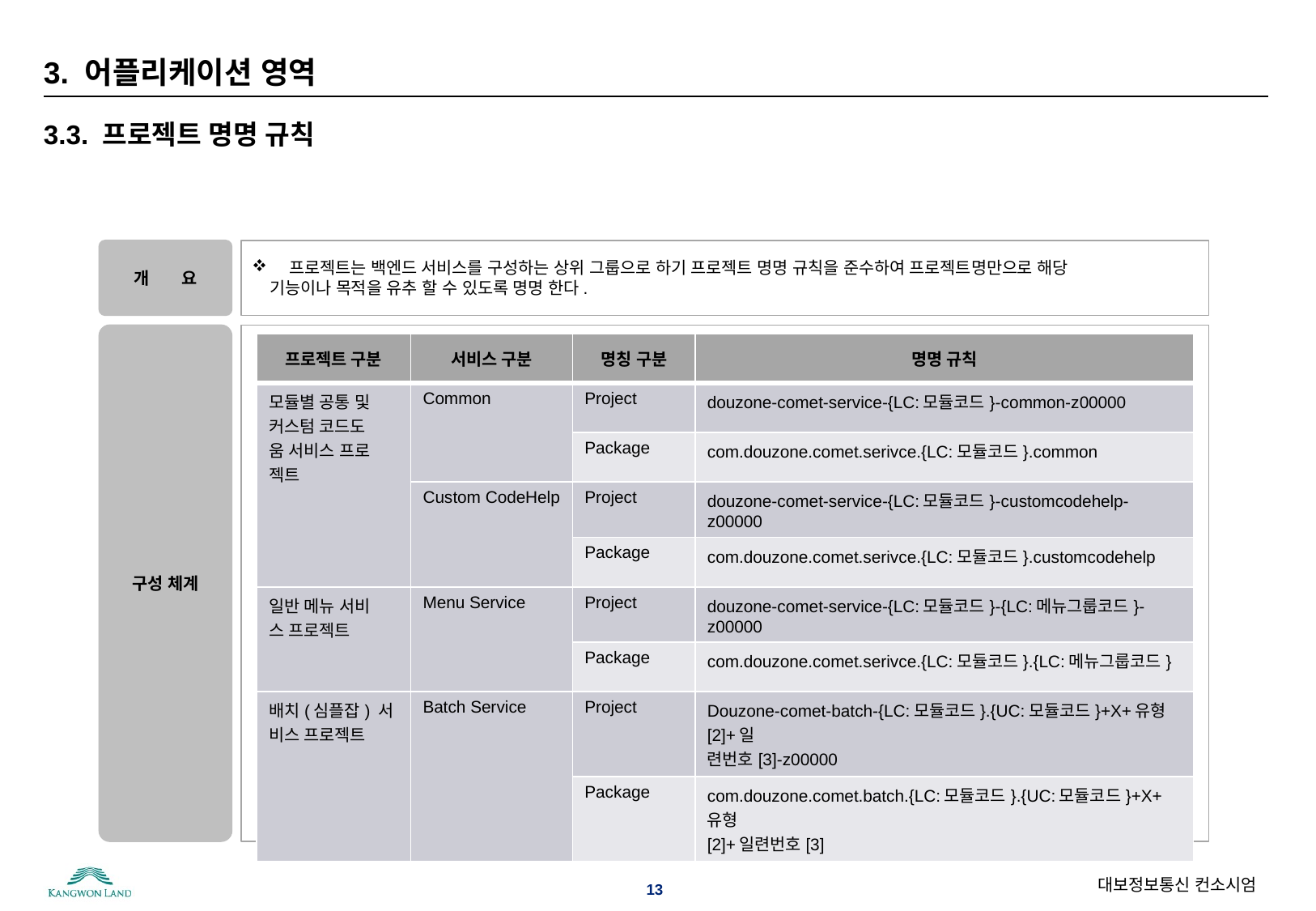

# 3. 어플리케이션 영역
3.3. 프로젝트 명명 규칙
개       요
 프로젝트는 백엔드 서비스를 구성하는 상위 그룹으로 하기 프로젝트 명명 규칙을 준수하여 프로젝트명만으로 해당
   기능이나 목적을 유추 할 수 있도록 명명 한다.

구성 체계
| 프로젝트 구분 | 서비스 구분 | 명칭 구분 | 명명 규칙 |
| --- | --- | --- | --- |
| 모듈별 공통 및 커스텀 코드도 움 서비스 프로 젝트 | Common | Project | douzone-comet-service-{LC:모듈코드}-common-z00000 |
|  |  | Package | com.douzone.comet.serivce.{LC:모듈코드}.common |
|  | Custom CodeHelp | Project | douzone-comet-service-{LC:모듈코드}-customcodehelp-z00000 |
|  |  | Package | com.douzone.comet.serivce.{LC:모듈코드}.customcodehelp |
| 일반 메뉴 서비 스 프로젝트 | Menu Service | Project | douzone-comet-service-{LC:모듈코드}-{LC:메뉴그룹코드}-z00000 |
|  |  | Package | com.douzone.comet.serivce.{LC:모듈코드}.{LC:메뉴그룹코드} |
| 배치(심플잡) 서 비스 프로젝트 | Batch Service | Project | Douzone-comet-batch-{LC:모듈코드}.{UC:모듈코드}+X+유형[2]+일 련번호[3]-z00000 |
|  |  | Package | com.douzone.comet.batch.{LC:모듈코드}.{UC:모듈코드}+X+유형 [2]+일련번호[3] |
13